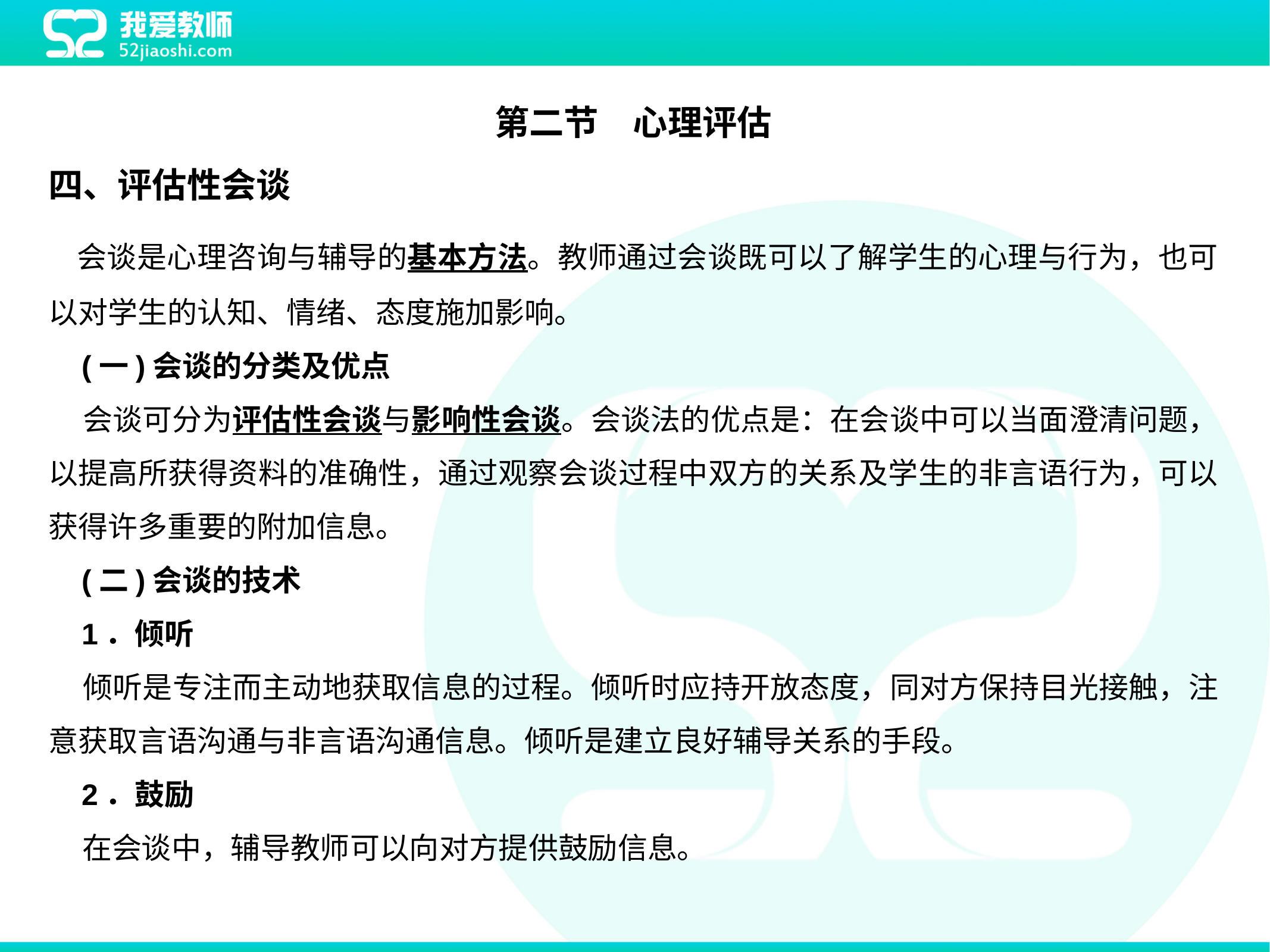

第二节　心理评估
四、评估性会谈
  会谈是心理咨询与辅导的基本方法。教师通过会谈既可以了解学生的心理与行为，也可以对学生的认知、情绪、态度施加影响。
    (一)会谈的分类及优点
    会谈可分为评估性会谈与影响性会谈。会谈法的优点是：在会谈中可以当面澄清问题，以提高所获得资料的准确性，通过观察会谈过程中双方的关系及学生的非言语行为，可以获得许多重要的附加信息。
    (二)会谈的技术
    1．倾听
    倾听是专注而主动地获取信息的过程。倾听时应持开放态度，同对方保持目光接触，注意获取言语沟通与非言语沟通信息。倾听是建立良好辅导关系的手段。
    2．鼓励
    在会谈中，辅导教师可以向对方提供鼓励信息。